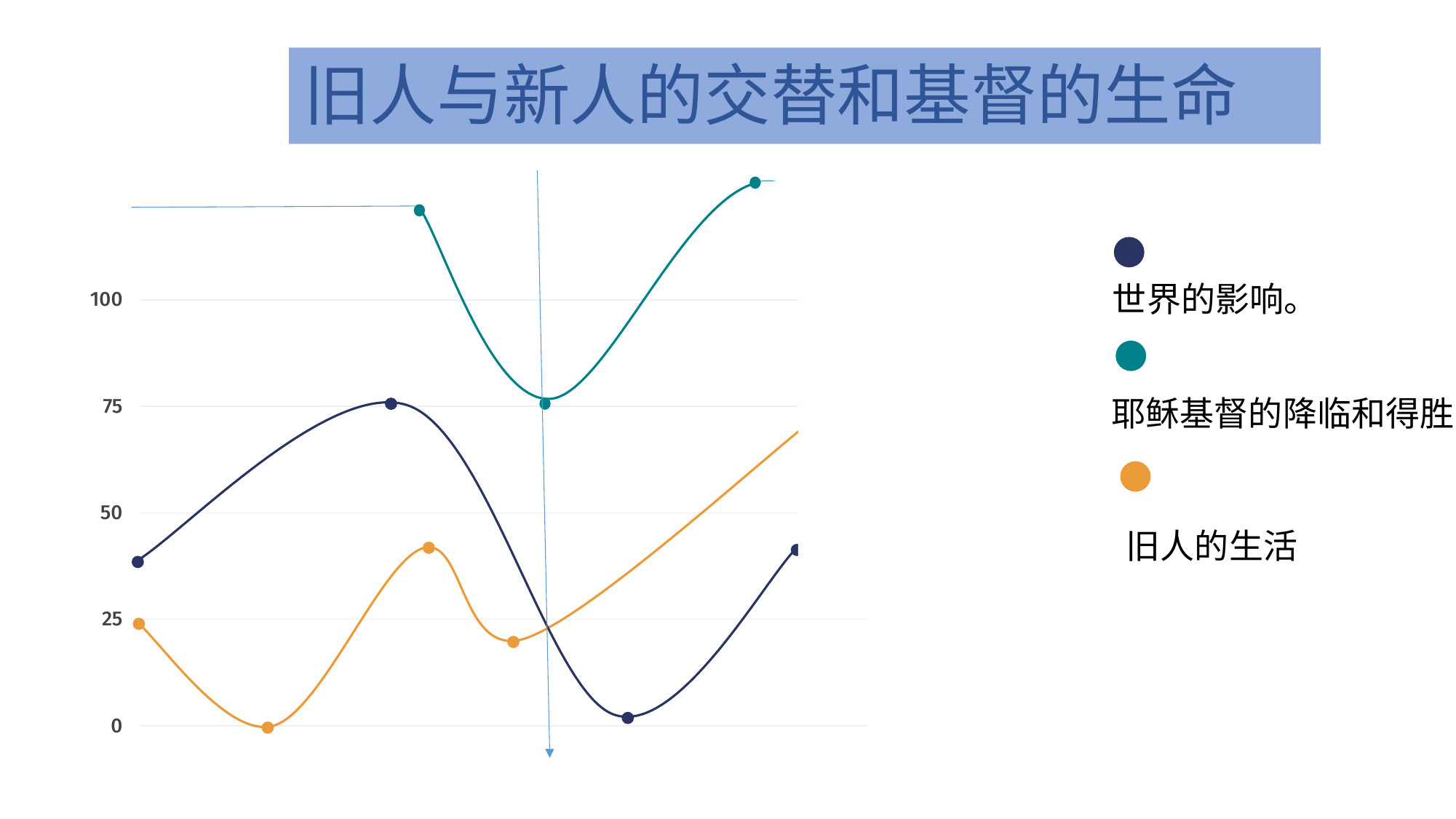

# 旧人与新人的交替和基督的生命

100
世界的影响。

75
耶稣基督的降临和得胜

50
旧人的生活
25
0